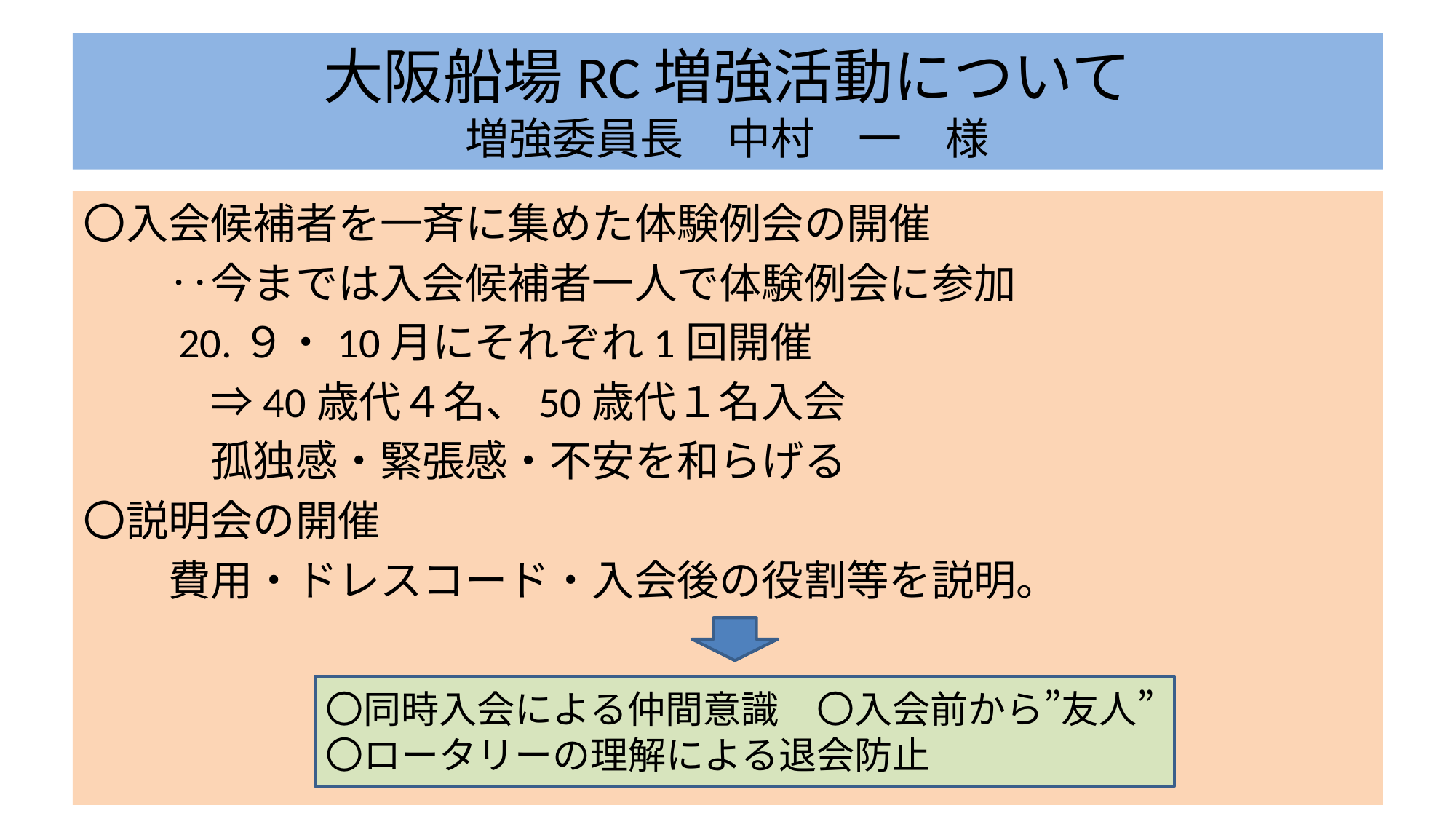

# 大阪船場RC増強活動について 増強委員長　中村　一　様
〇入会候補者を一斉に集めた体験例会の開催
　　‥今までは入会候補者一人で体験例会に参加
　　20.９・10月にそれぞれ1回開催
　　　⇒40歳代４名、50歳代１名入会
　　　孤独感・緊張感・不安を和らげる
〇説明会の開催
　　費用・ドレスコード・入会後の役割等を説明。

〇同時入会による仲間意識　〇入会前から”友人”
〇ロータリーの理解による退会防止